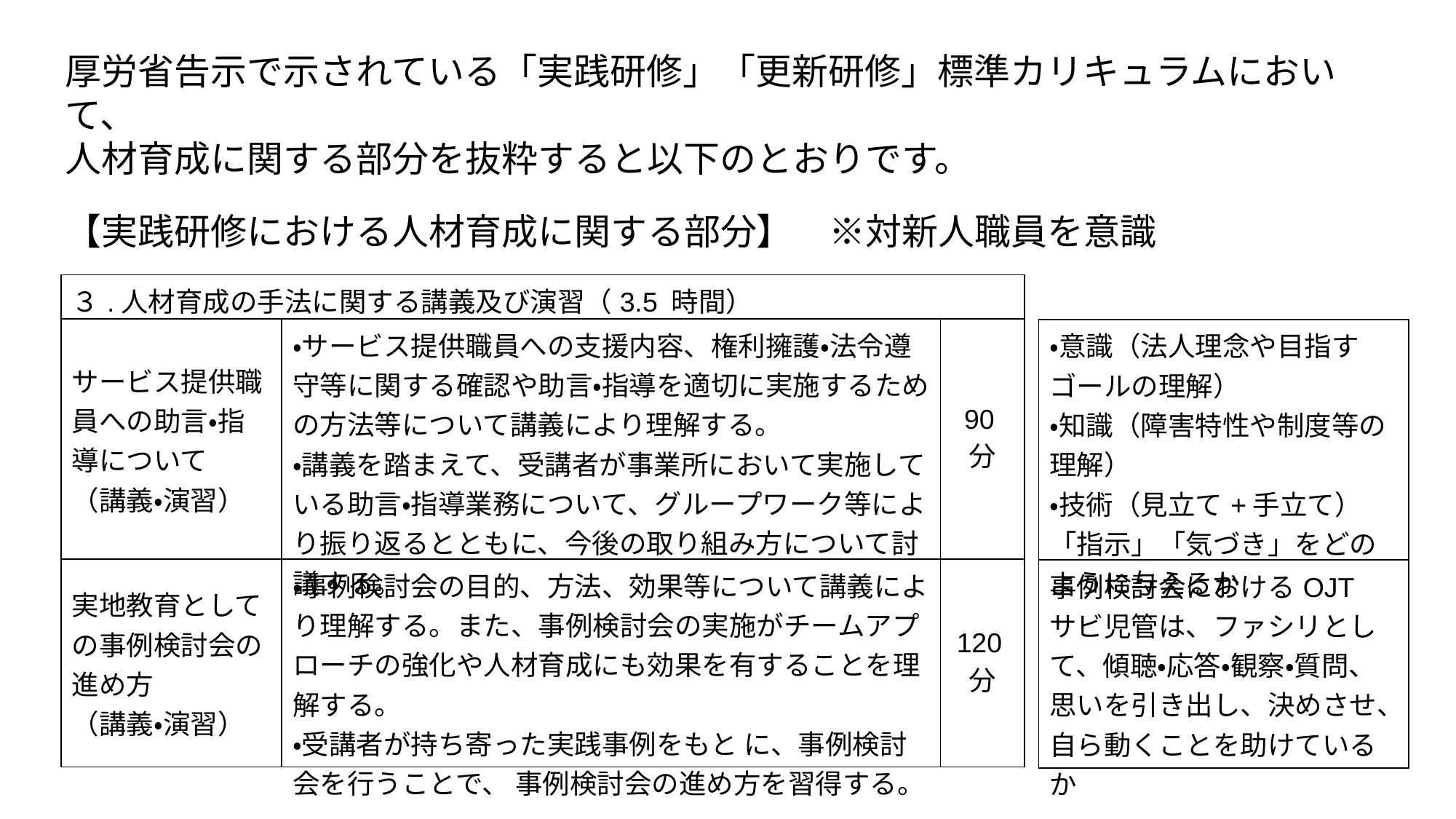

厚労省告示で示されている「実践研修」「更新研修」標準カリキュラムにおいて、
人材育成に関する部分を抜粋すると以下のとおりです。

【実践研修における人材育成に関する部分】　※対新人職員を意識
| ３.人材育成の手法に関する講義及び演習（3.5 時間） |  |  |
| --- | --- | --- |
| サービス提供職員への助言・指導について （講義・演習） | ・サービス提供職員への支援内容、権利擁護・法令遵守等に関する確認や助言・指導を適切に実施するための方法等について講義により理解する。 ・講義を踏まえて、受講者が事業所において実施している助言・指導業務について、グループワーク等により振り返るとともに、今後の取り組み方について討議する。 | 90分 |
| 実地教育としての事例検討会の進め方 （講義・演習） | ・事例検討会の目的、方法、効果等について講義により理解する。また、事例検討会の実施がチームアプローチの強化や人材育成にも効果を有することを理解する。 ・受講者が持ち寄った実践事例をもと に、事例検討会を行うことで、 事例検討会の進め方を習得する。 | 120分 |
| ・意識（法人理念や目指すゴールの理解） ・知識（障害特性や制度等の理解） ・技術（見立て+手立て） 「指示」「気づき」をどのように与えるか |
| --- |
| 事例検討会におけるOJT サビ児管は、ファシリとして、傾聴・応答・観察・質問、思いを引き出し、決めさせ、自ら動くことを助けているか |